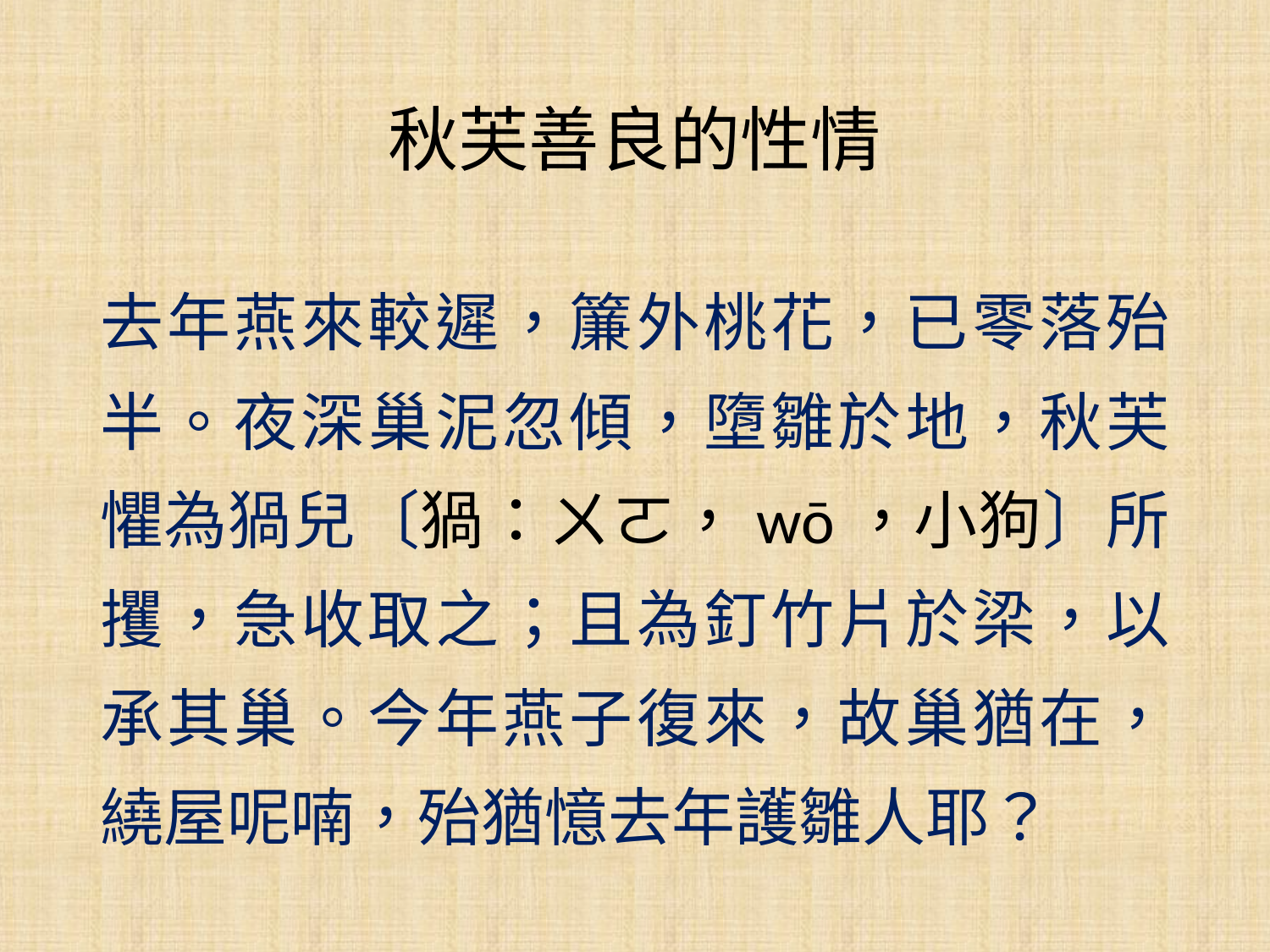

# 秋芙善良的性情
去年燕來較遲，簾外桃花，已零落殆半。夜深巢泥忽傾，墮雛於地，秋芙懼為猧兒〔猧：ㄨㄛ，wō，小狗〕所攫，急收取之；且為釘竹片於梁，以承其巢。今年燕子復來，故巢猶在，繞屋呢喃，殆猶憶去年護雛人耶？